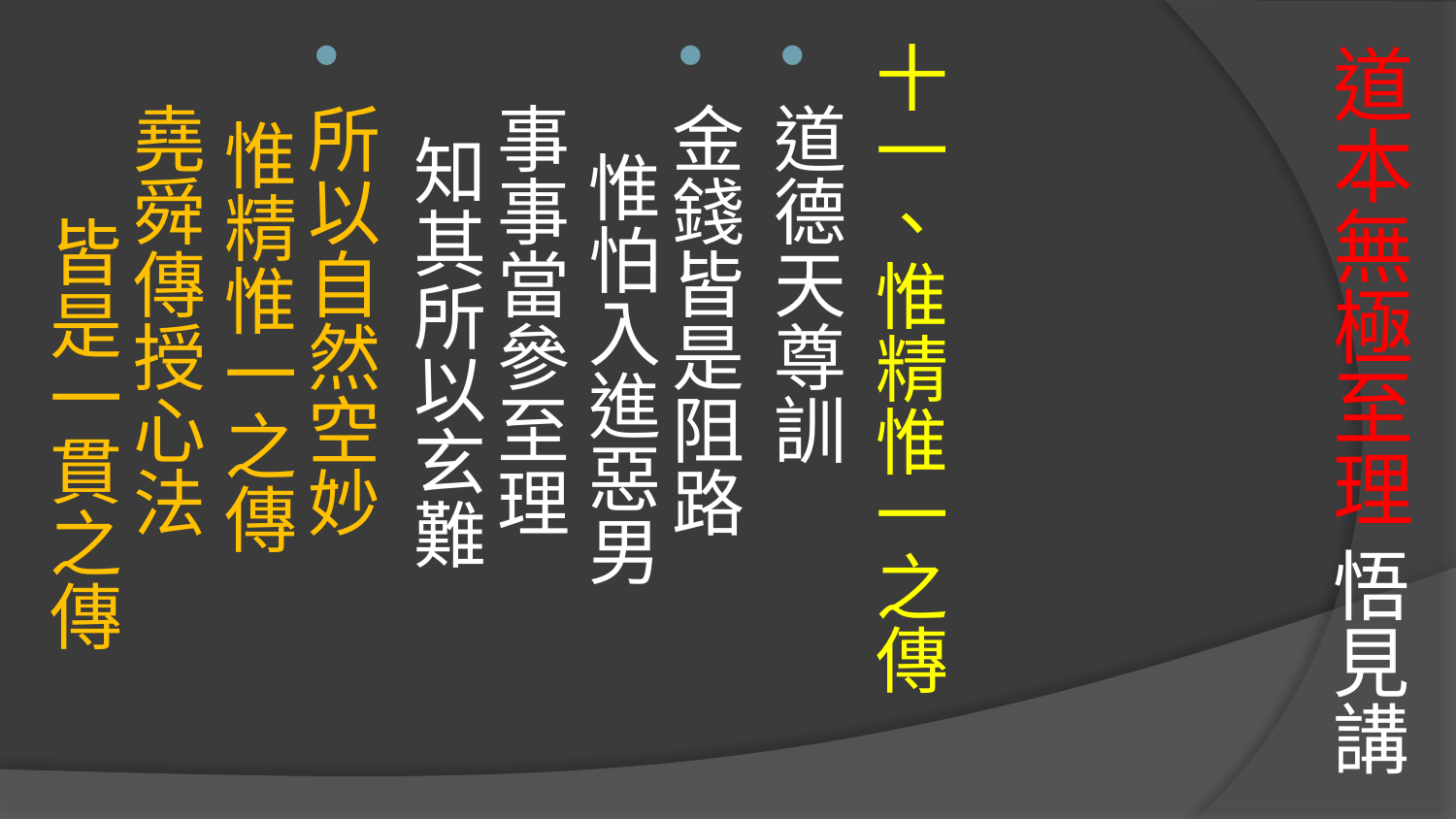

十一、惟精惟一之傳
道德天尊訓
金錢皆是阻路　              惟怕入進惡男
事事當參至理　             知其所以玄難
所以自然空妙　            惟精惟一之傳
堯舜傳授心法　                  皆是一貫之傳
# 道本無極至理 悟見講